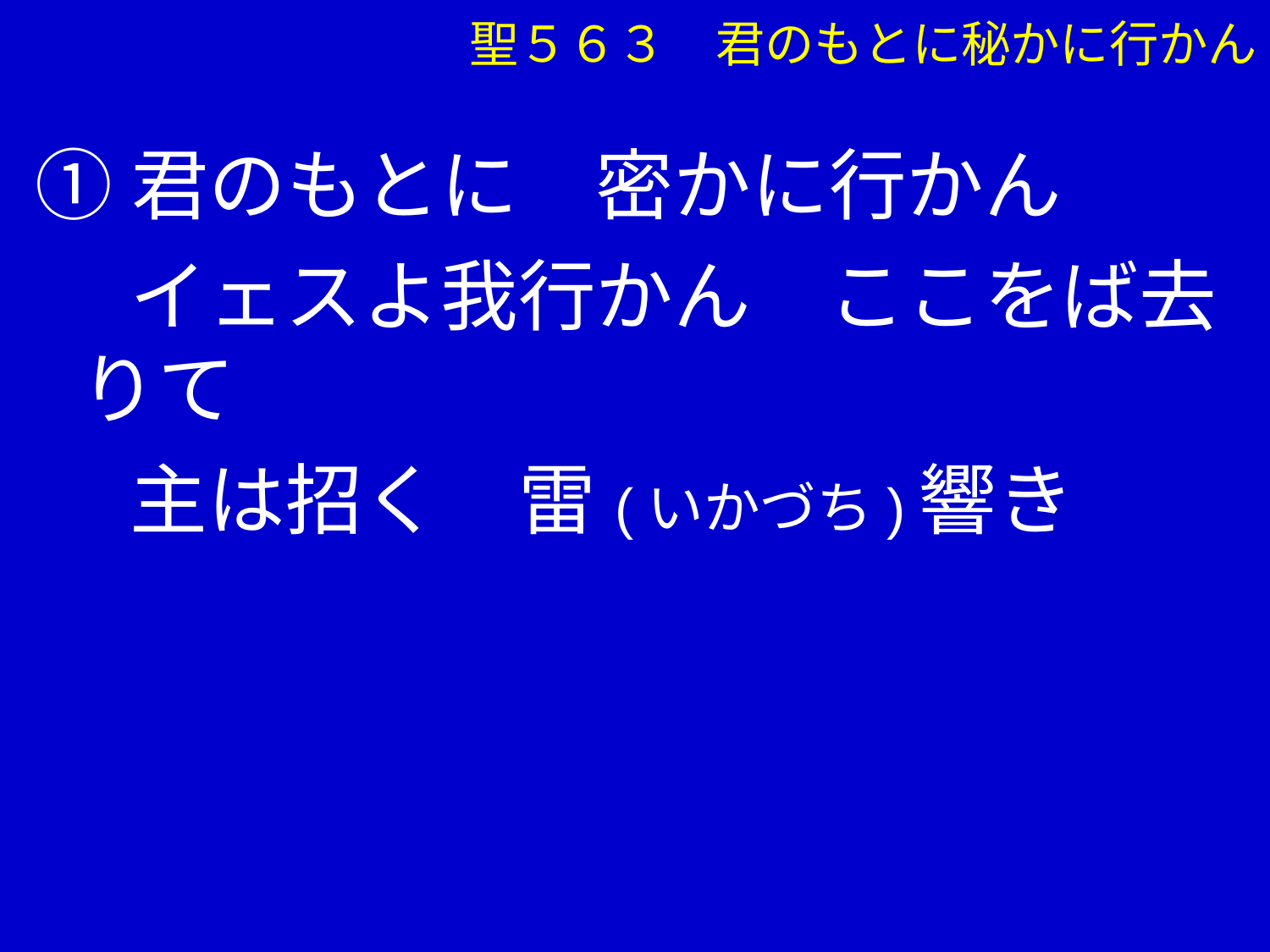

聖５６３　君のもとに秘かに行かん
①君のもとに　密かに行かん
　 イェスよ我行かん　ここをば去りて
　 主は招く　雷(いかづち)響き